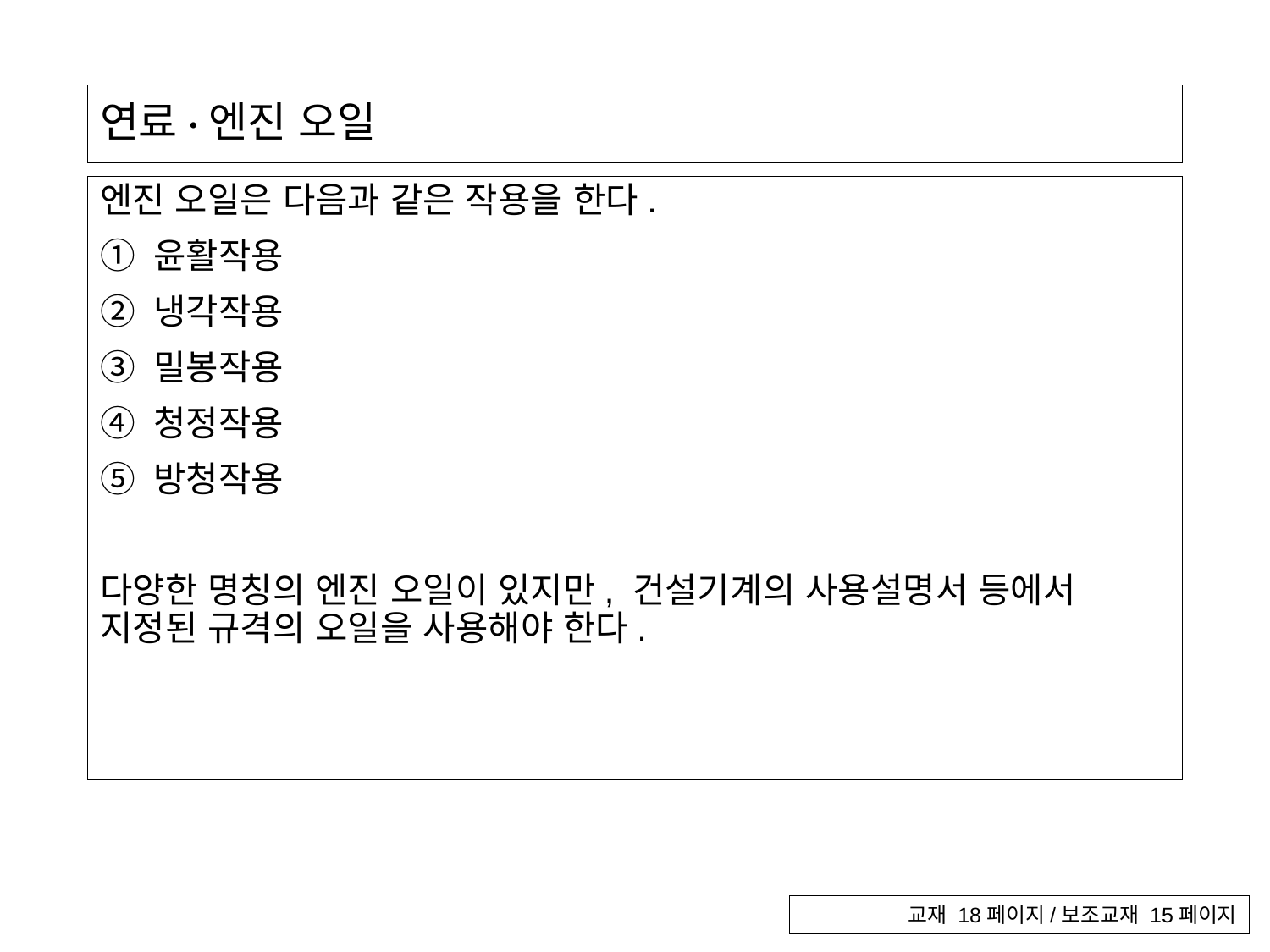

# 연료·엔진 오일
엔진 오일은 다음과 같은 작용을 한다.
① 윤활작용
② 냉각작용
③ 밀봉작용
④ 청정작용
⑤ 방청작용

다양한 명칭의 엔진 오일이 있지만, 건설기계의 사용설명서 등에서 지정된 규격의 오일을 사용해야 한다.
교재 18페이지/보조교재 15페이지